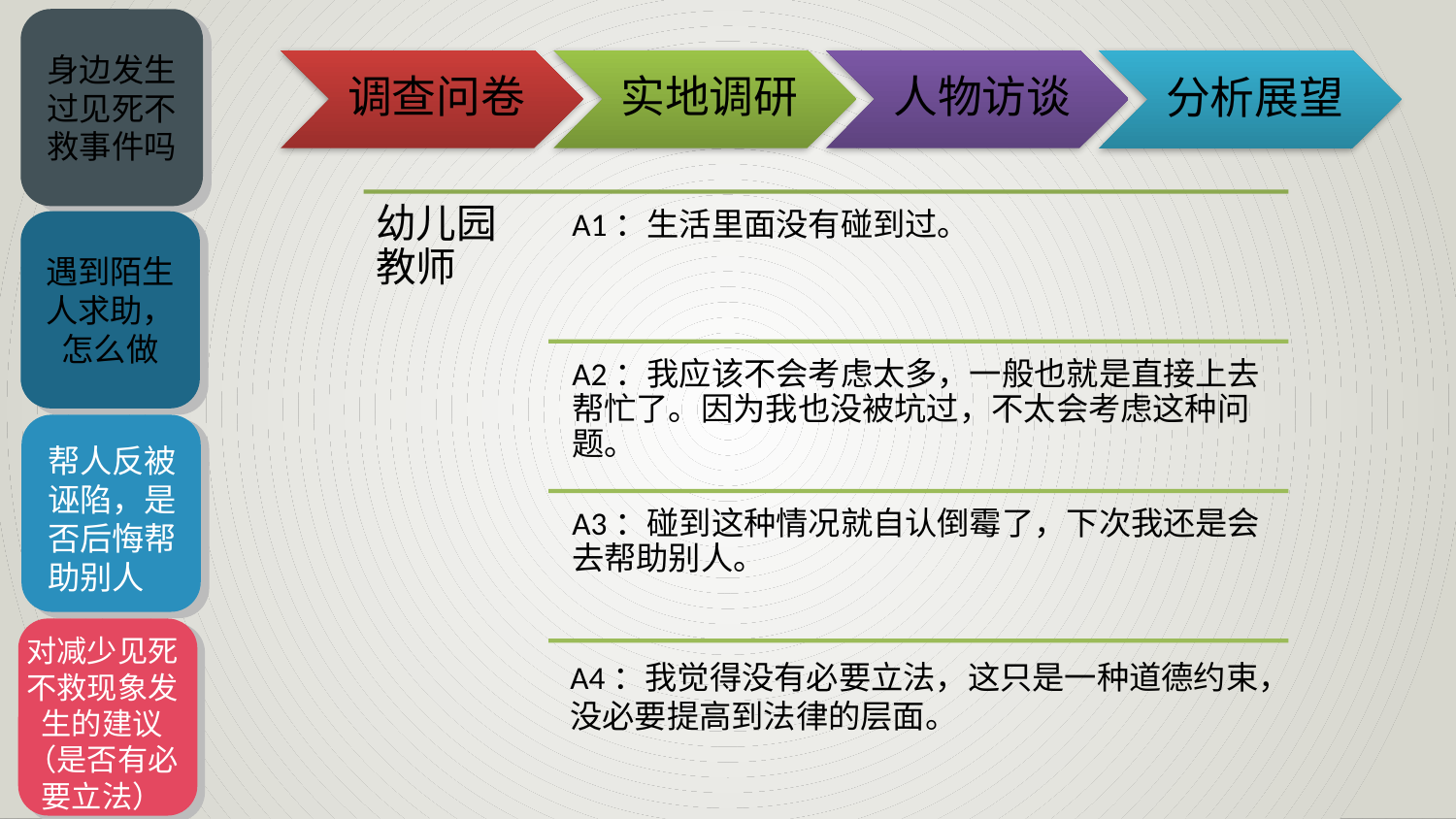

身边发生过见死不救事件吗

调查问卷
实地调研
人物访谈
分析展望
幼儿园教师
A1：生活里面没有碰到过。
A2：我应该不会考虑太多，一般也就是直接上去帮忙了。因为我也没被坑过，不太会考虑这种问题。
A3：碰到这种情况就自认倒霉了，下次我还是会去帮助别人。
遇到陌生人求助，怎么做

帮人反被诬陷，是否后悔帮助别人

对减少见死不救现象发生的建议（是否有必要立法）
A4：我觉得没有必要立法，这只是一种道德约束，没必要提高到法律的层面。